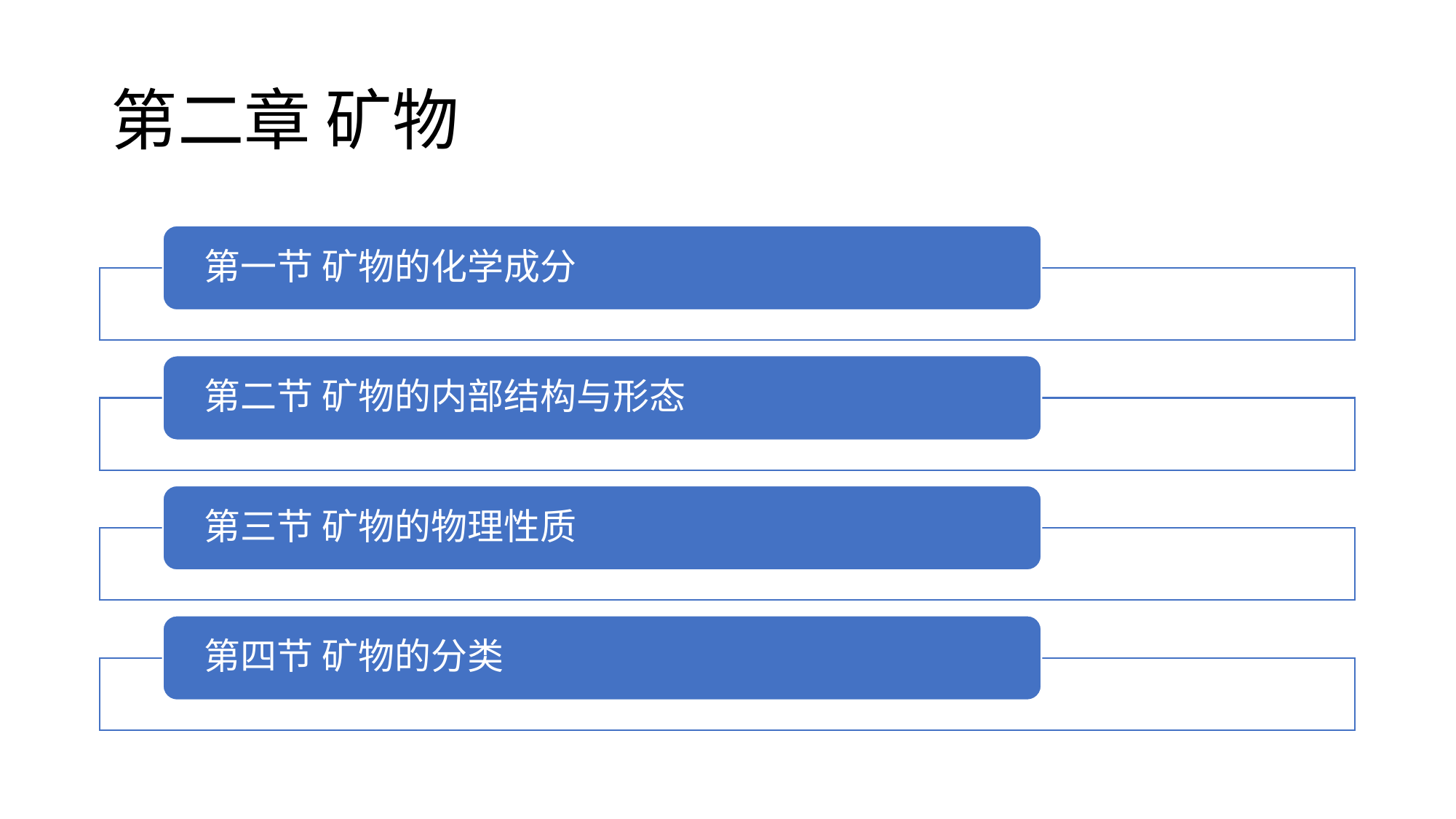

# 第二章 矿物
第一节 矿物的化学成分
第二节 矿物的内部结构与形态
第三节 矿物的物理性质
第四节 矿物的分类